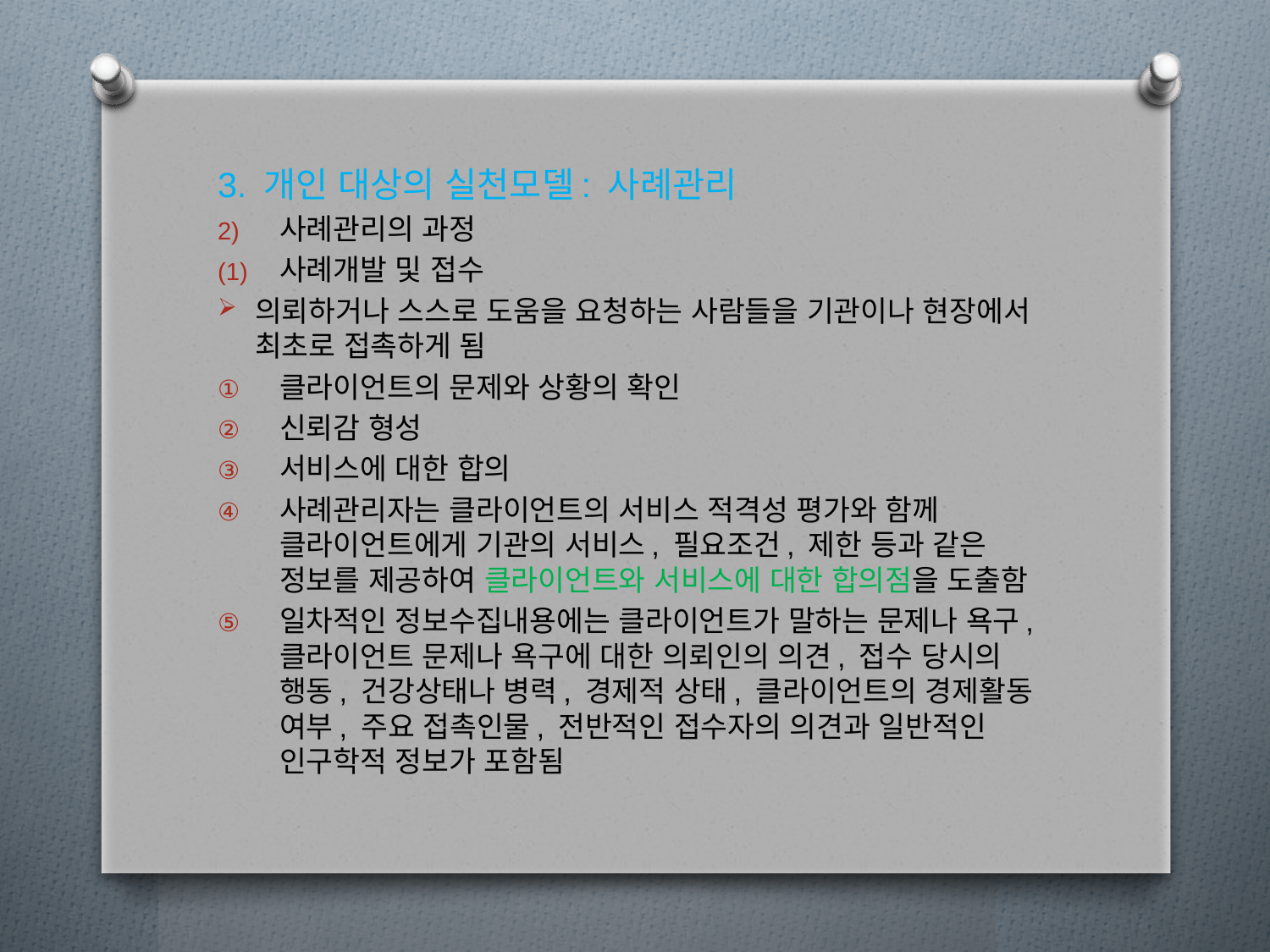

3. 개인 대상의 실천모델: 사례관리
사례관리의 과정
사례개발 및 접수
의뢰하거나 스스로 도움을 요청하는 사람들을 기관이나 현장에서 최초로 접촉하게 됨
클라이언트의 문제와 상황의 확인
신뢰감 형성
서비스에 대한 합의
사례관리자는 클라이언트의 서비스 적격성 평가와 함께 클라이언트에게 기관의 서비스, 필요조건, 제한 등과 같은 정보를 제공하여 클라이언트와 서비스에 대한 합의점을 도출함
일차적인 정보수집내용에는 클라이언트가 말하는 문제나 욕구, 클라이언트 문제나 욕구에 대한 의뢰인의 의견, 접수 당시의 행동, 건강상태나 병력, 경제적 상태, 클라이언트의 경제활동 여부, 주요 접촉인물, 전반적인 접수자의 의견과 일반적인 인구학적 정보가 포함됨